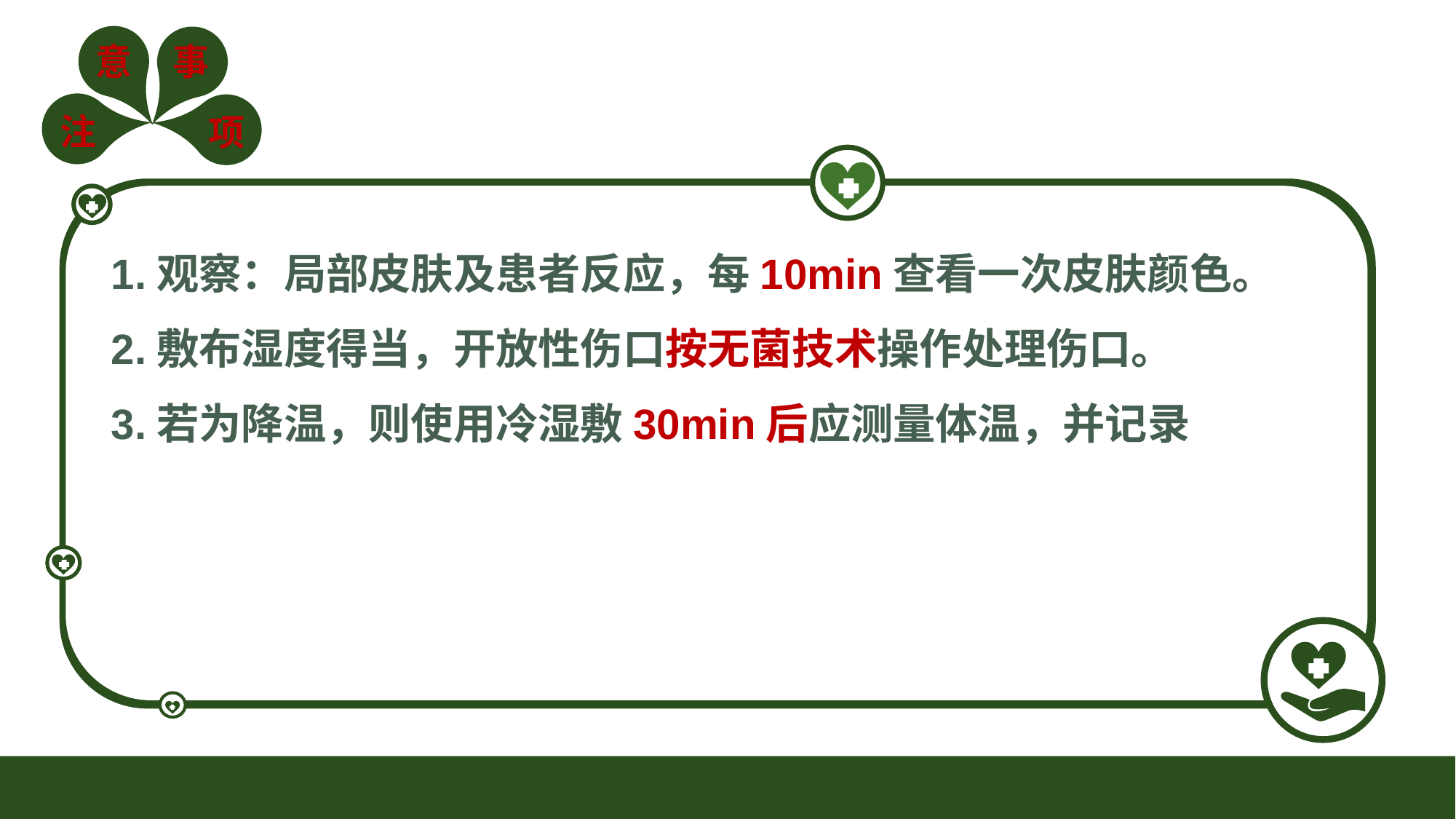

1.观察：局部皮肤及患者反应，每10min查看一次皮肤颜色。
2.敷布湿度得当，开放性伤口按无菌技术操作处理伤口。
3.若为降温，则使用冷湿敷30min后应测量体温，并记录